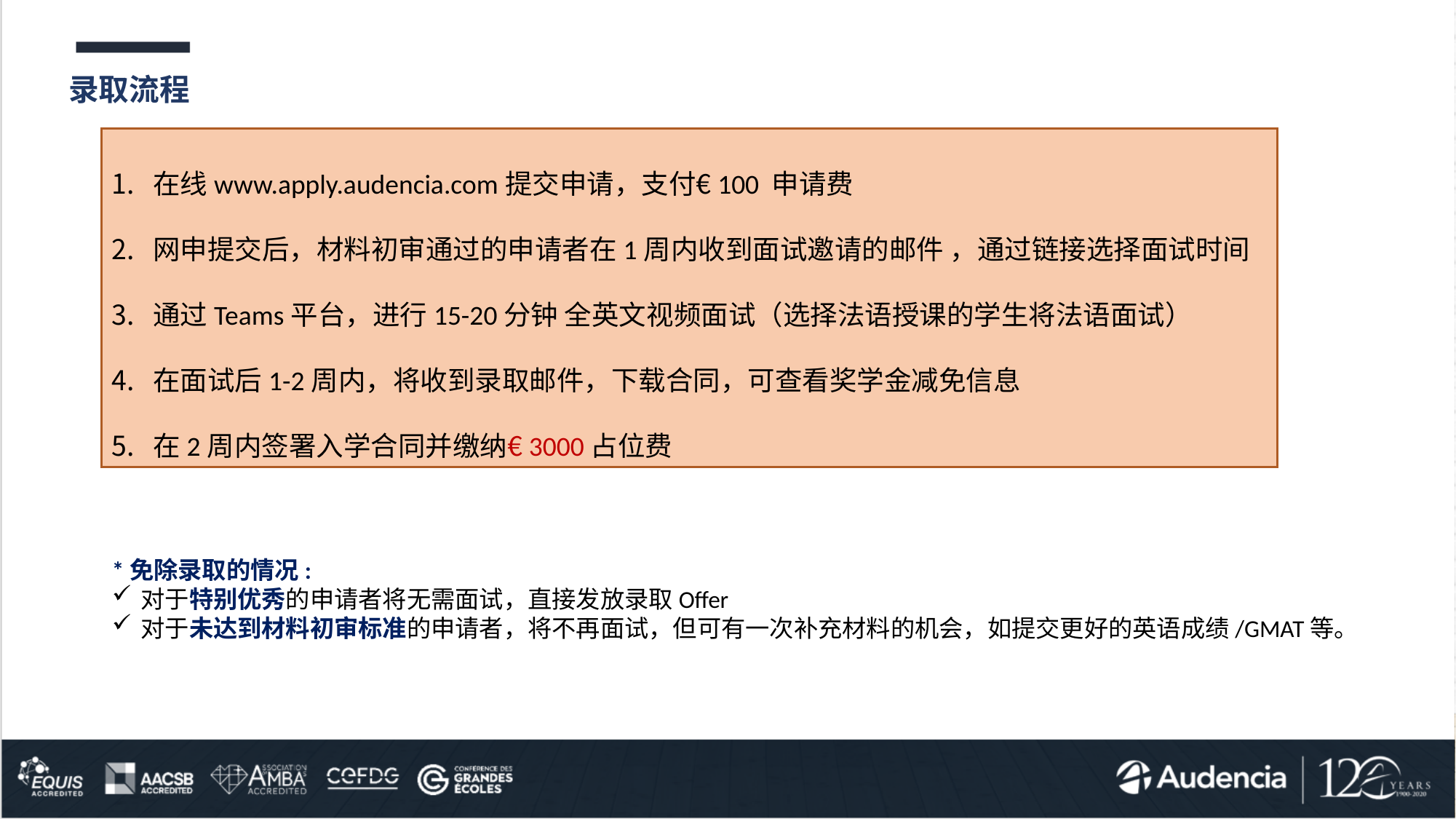

录取流程
在线www.apply.audencia.com提交申请，支付€100 申请费
网申提交后，材料初审通过的申请者在1周内收到面试邀请的邮件 ，通过链接选择面试时间
通过Teams平台，进行15-20分钟 全英文视频面试（选择法语授课的学生将法语面试）
在面试后1-2周内，将收到录取邮件，下载合同，可查看奖学金减免信息
在2周内签署入学合同并缴纳€3000占位费
*免除录取的情况:
对于特别优秀的申请者将无需面试，直接发放录取Offer
对于未达到材料初审标准的申请者，将不再面试，但可有一次补充材料的机会，如提交更好的英语成绩/GMAT等。